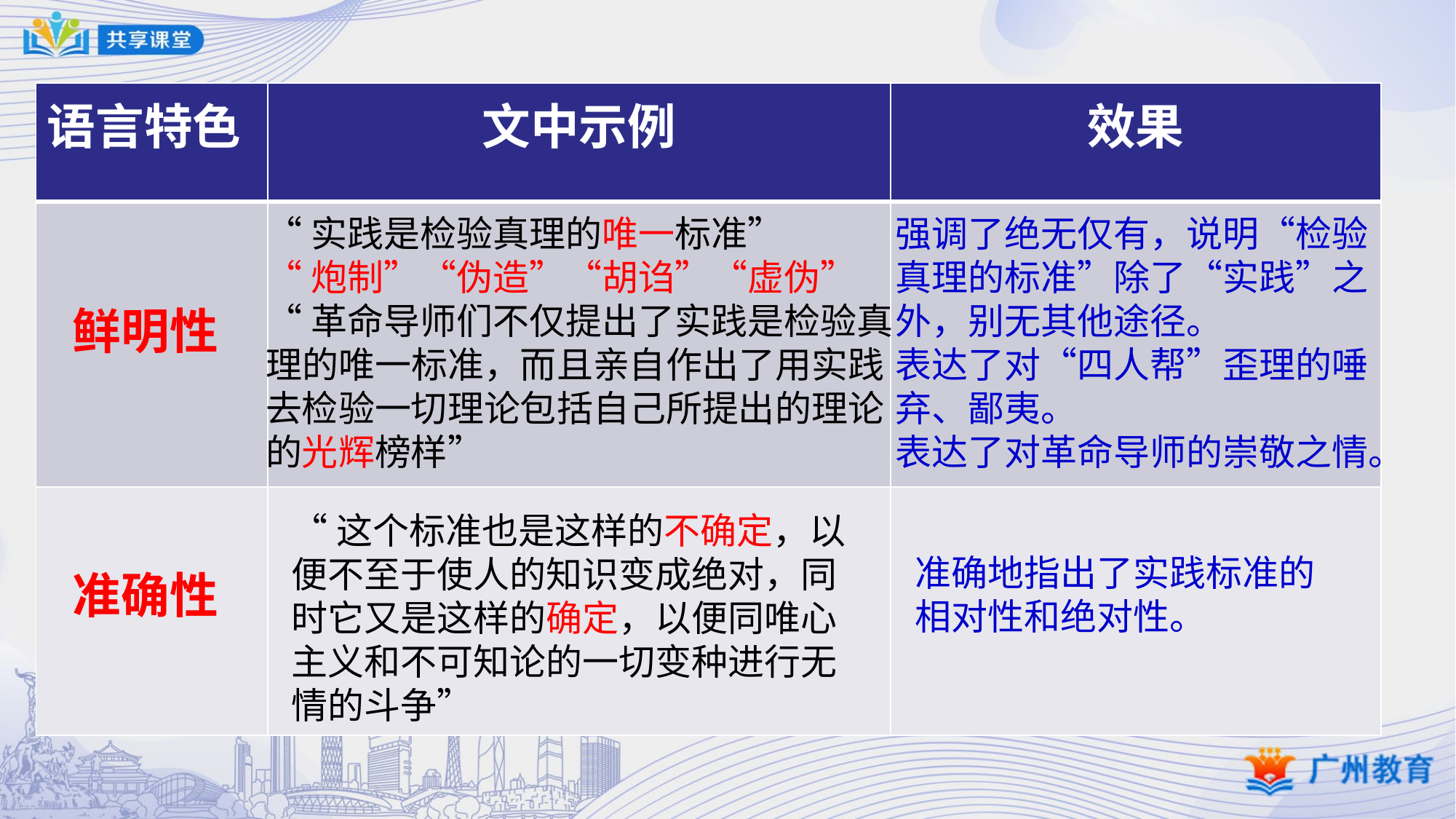

| 语言特色 | 文中示例 | 效果 |
| --- | --- | --- |
|  |  |  |
|  |  |  |
“实践是检验真理的唯一标准”
“炮制”“伪造”“胡诌”“虚伪”
“革命导师们不仅提出了实践是检验真理的唯一标准，而且亲自作出了用实践去检验一切理论包括自己所提出的理论的光辉榜样”
强调了绝无仅有，说明“检验真理的标准”除了“实践”之外，别无其他途径。
表达了对“四人帮”歪理的唾弃、鄙夷。
表达了对革命导师的崇敬之情。

鲜明性
“这个标准也是这样的不确定，以便不至于使人的知识变成绝对，同时它又是这样的确定，以便同唯心主义和不可知论的一切变种进行无情的斗争”
准确地指出了实践标准的相对性和绝对性。
准确性